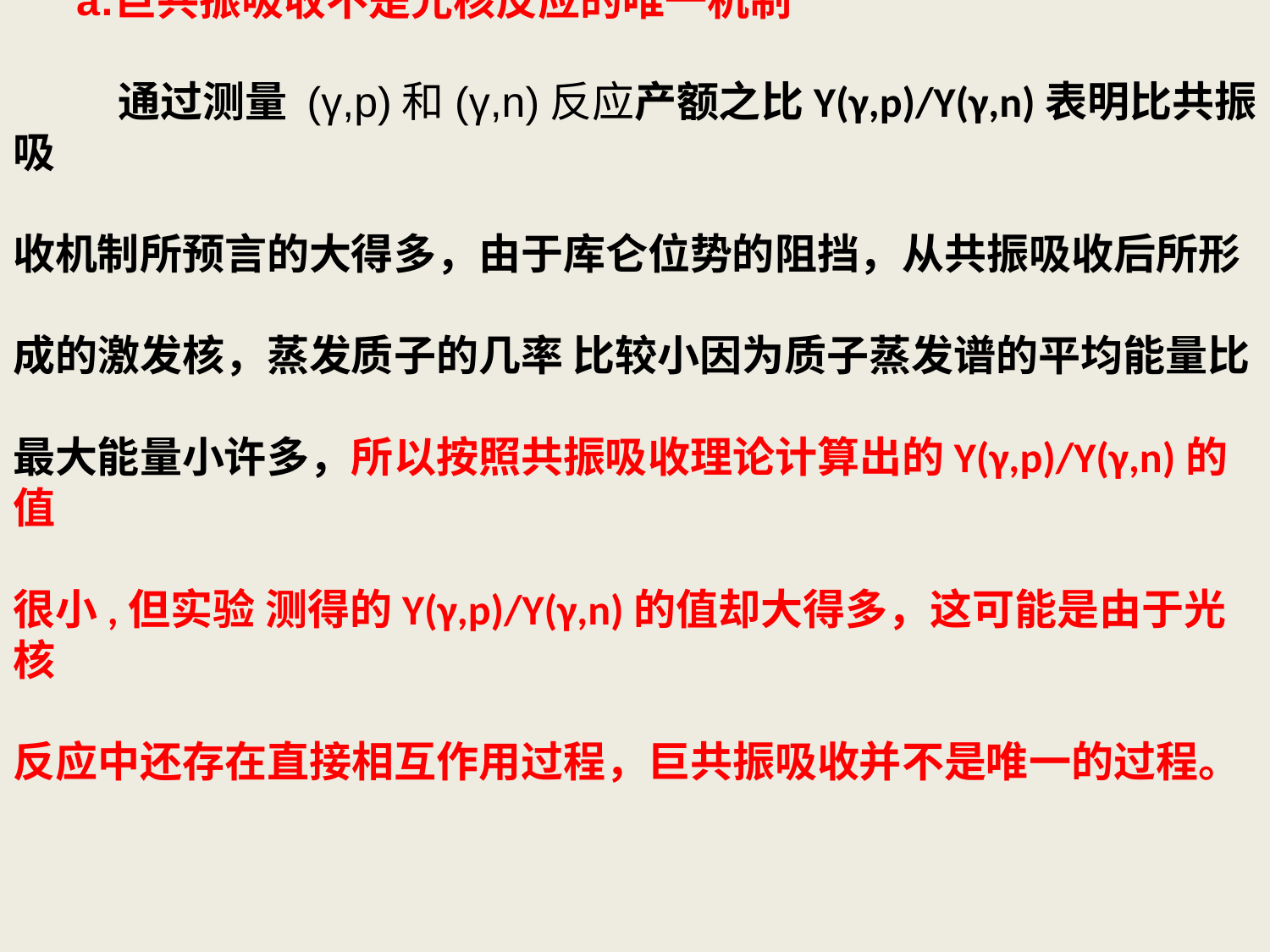

巨共振吸收不是光核反应的唯一机制

          通过测量 (γ,p)和(γ,n)反应产额之比Y(γ,p)/Y(γ,n)表明比共振吸

收机制所预言的大得多，由于库仑位势的阻挡，从共振吸收后所形

成的激发核，蒸发质子的几率 比较小因为质子蒸发谱的平均能量比

最大能量小许多，所以按照共振吸收理论计算出的Y(γ,p)/Y(γ,n)的值

很小,但实验 测得的Y(γ,p)/Y(γ,n)的值却大得多，这可能是由于光核

反应中还存在直接相互作用过程，巨共振吸收并不是唯一的过程。